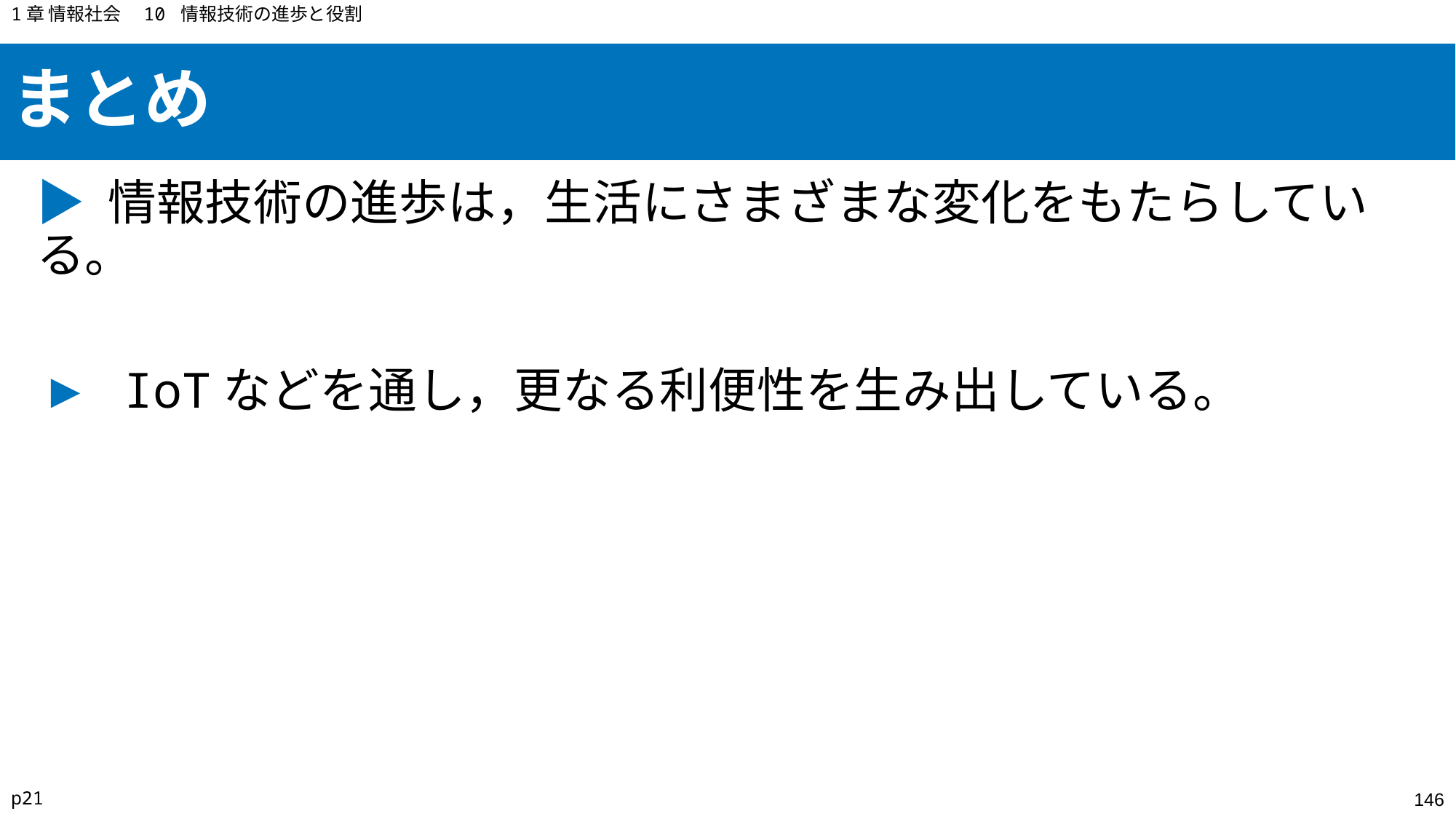

1章 情報社会　10 情報技術の進歩と役割

まとめ
▶ 情報技術の進歩は，生活にさまざまな変化をもたらしている。

▶ IoTなどを通し，更なる利便性を生み出している。

p21
146